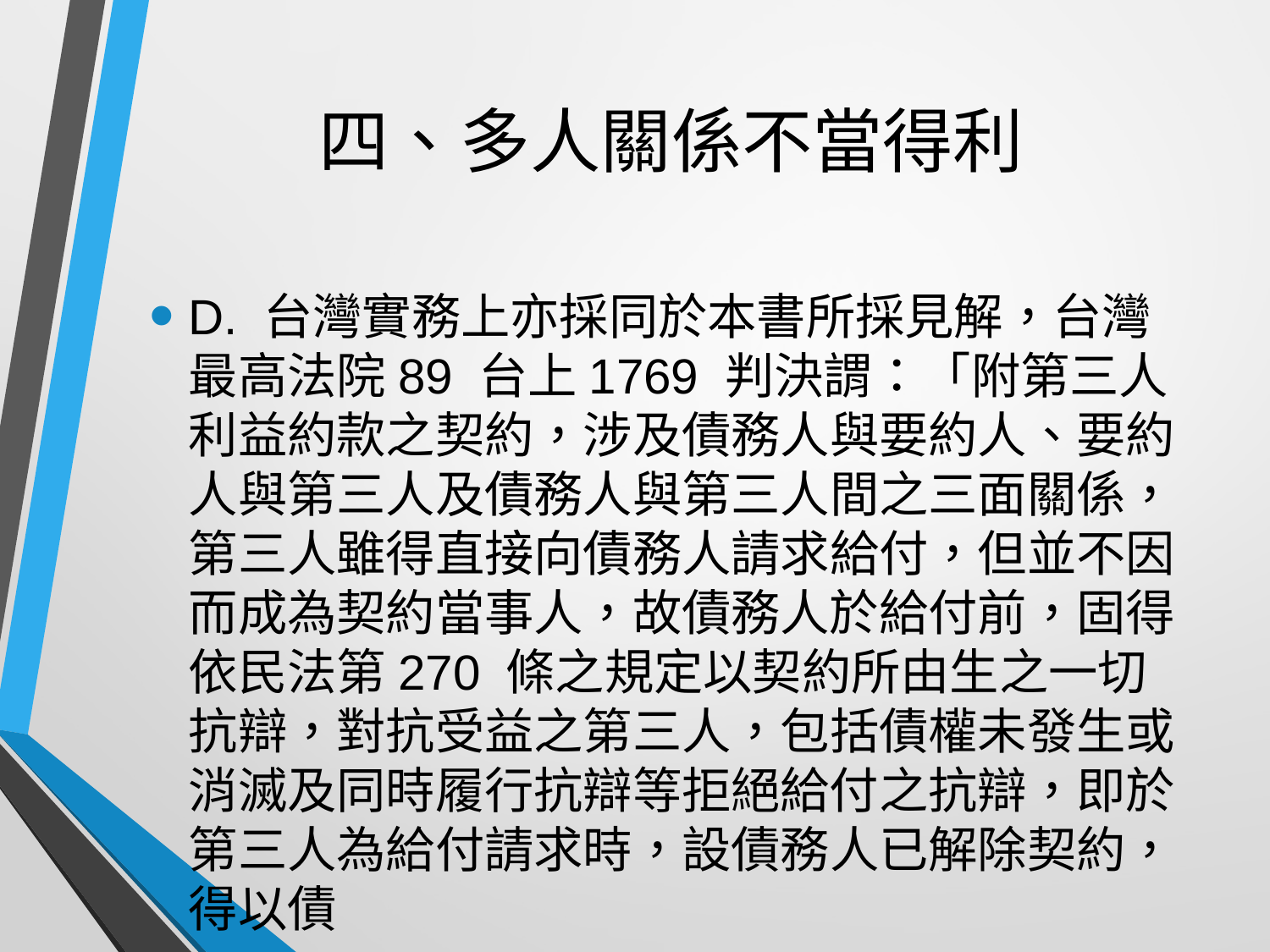

# 四、多人關係不當得利
D. 台灣實務上亦採同於本書所採見解，台灣最高法院89 台上1769 判決謂：「附第三人利益約款之契約，涉及債務人與要約人、要約人與第三人及債務人與第三人間之三面關係，第三人雖得直接向債務人請求給付，但並不因而成為契約當事人，故債務人於給付前，固得依民法第270 條之規定以契約所由生之一切抗辯，對抗受益之第三人，包括債權未發生或消滅及同時履行抗辯等拒絕給付之抗辯，即於第三人為給付請求時，設債務人已解除契約，得以債